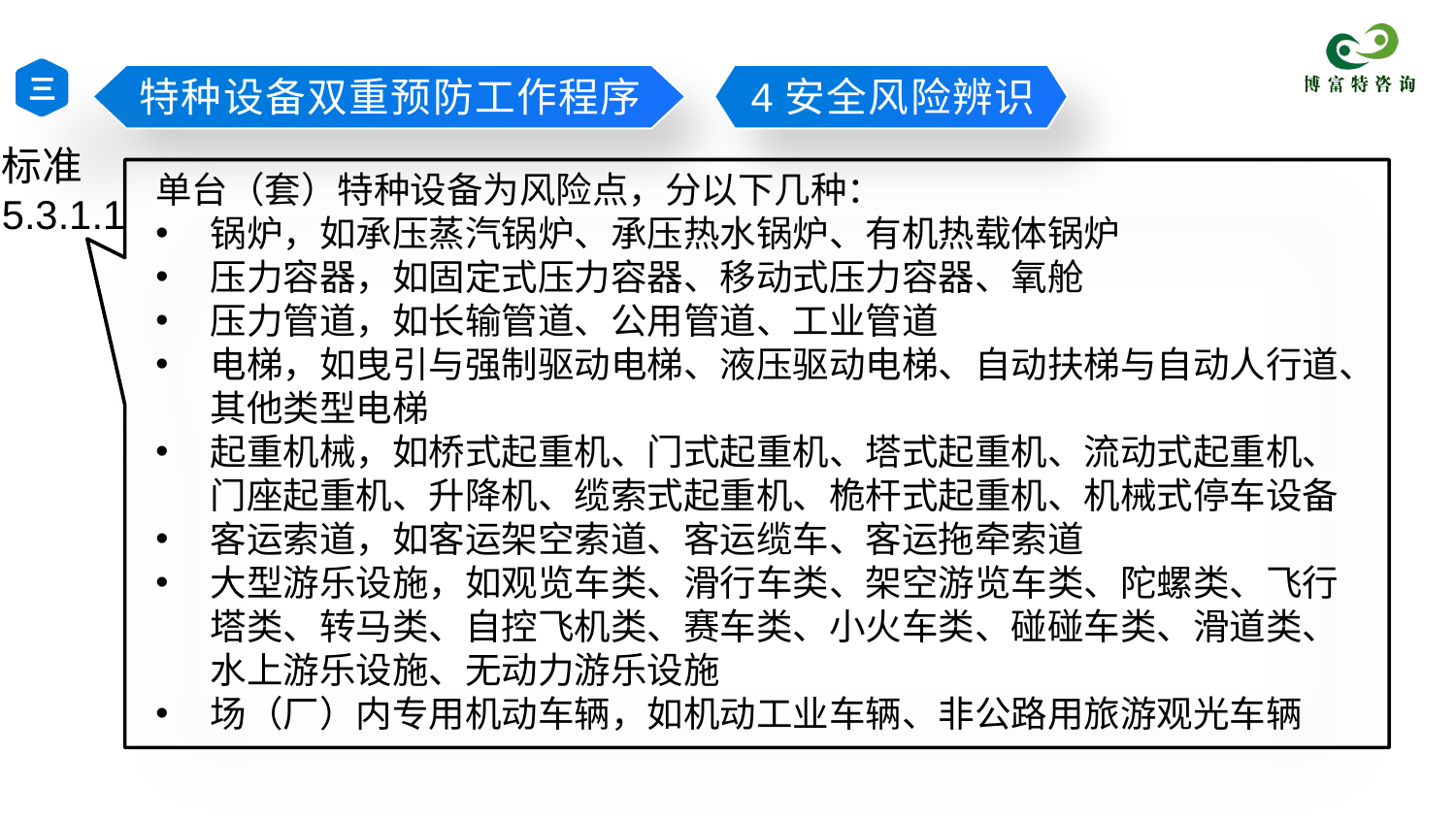

三

特种设备双重预防工作程序

4安全风险辨识
标准
5.3.1.1

单台（套）特种设备为风险点，分以下几种：
锅炉，如承压蒸汽锅炉、承压热水锅炉、有机热载体锅炉
压力容器，如固定式压力容器、移动式压力容器、氧舱
压力管道，如长输管道、公用管道、工业管道
电梯，如曳引与强制驱动电梯、液压驱动电梯、自动扶梯与自动人行道、其他类型电梯
起重机械，如桥式起重机、门式起重机、塔式起重机、流动式起重机、门座起重机、升降机、缆索式起重机、桅杆式起重机、机械式停车设备
客运索道，如客运架空索道、客运缆车、客运拖牵索道
大型游乐设施，如观览车类、滑行车类、架空游览车类、陀螺类、飞行塔类、转马类、自控飞机类、赛车类、小火车类、碰碰车类、滑道类、水上游乐设施、无动力游乐设施
场（厂）内专用机动车辆，如机动工业车辆、非公路用旅游观光车辆

50